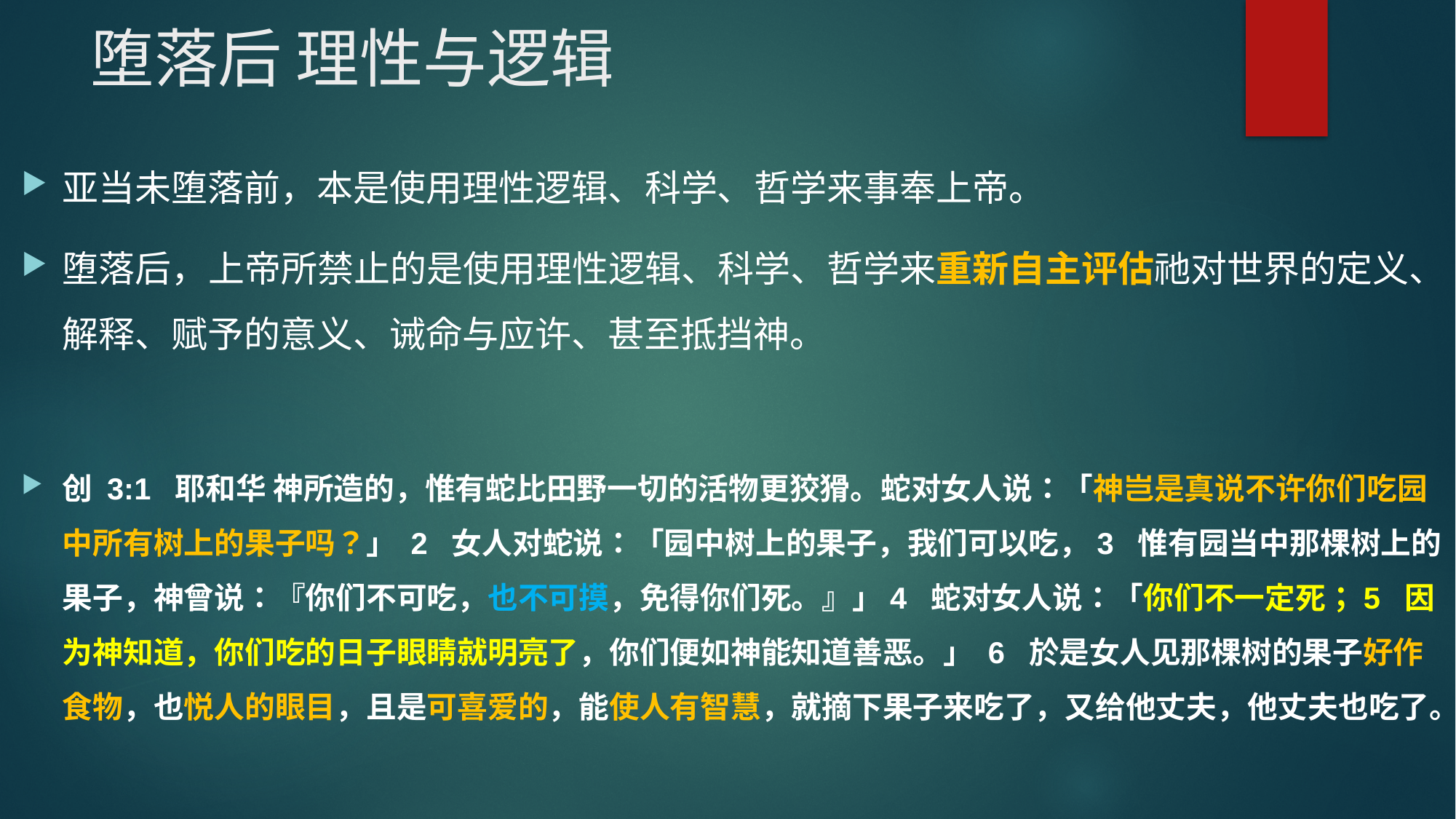

# 堕落后 理性与逻辑
亚当未堕落前，本是使用理性逻辑、科学、哲学来事奉上帝。
堕落后，上帝所禁止的是使用理性逻辑、科学、哲学来重新自主评估祂对世界的定义、解释、赋予的意义、诫命与应许、甚至抵挡神。

创 3:1  耶和华 神所造的，惟有蛇比田野一切的活物更狡猾。蛇对女人说：「神岂是真说不许你们吃园中所有树上的果子吗？」 2  女人对蛇说：「园中树上的果子，我们可以吃，3  惟有园当中那棵树上的果子，神曾说：『你们不可吃，也不可摸，免得你们死。』」4  蛇对女人说：「你们不一定死；5  因为神知道，你们吃的日子眼睛就明亮了，你们便如神能知道善恶。」 6  於是女人见那棵树的果子好作食物，也悦人的眼目，且是可喜爱的，能使人有智慧，就摘下果子来吃了，又给他丈夫，他丈夫也吃了。